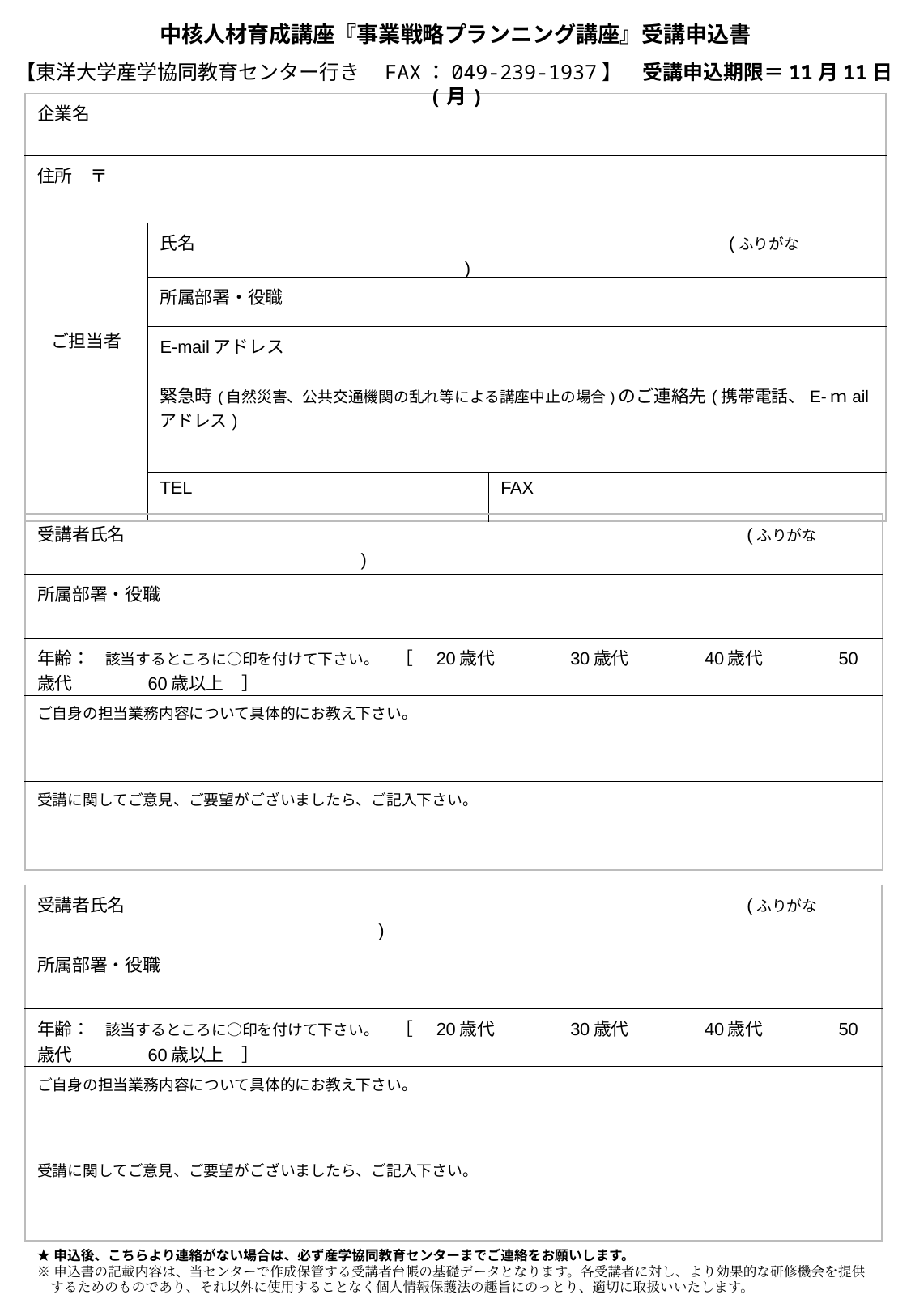

中核人材育成講座『事業戦略プランニング講座』受講申込書
【東洋大学産学協同教育センター行き　FAX：049-239-1937】　受講申込期限＝11月11日(月)
| 企業名 |  |  |
| --- | --- | --- |
| 住所　〒 |  |  |
| ご担当者 | 氏名　　　　　　　　　　　　　　　　　　　　　　　　　　　　　　(ふりがな　　　　　　　　　　　　　　　　　　　　　) |  |
|  | 所属部署・役職 |  |
|  | E‐mailアドレス |  |
|  | 緊急時(自然災害、公共交通機関の乱れ等による講座中止の場合)のご連絡先(携帯電話、E‐ｍailアドレス) |  |
|  | TEL | FAX |
| 受講者氏名　　　　　　　　　　　　　　　　　　　　　　　　　　　　　　　　　　　(ふりがな　　　　 　　　　　　　　　　　　　　　　) |
| --- |
| 所属部署・役職 |
| 年齢：　該当するところに○印を付けて下さい。　 ［　20歳代　　　　30歳代　　　　40歳代　　　　50歳代　　　　60歳以上　］ |
| ご自身の担当業務内容について具体的にお教え下さい。 |
| 受講に関してご意見、ご要望がございましたら、ご記入下さい。 |
| 受講者氏名　　　　　　　　　　　　　　　　　　　　　　　　　　　　　　　　　　　(ふりがな　　　　 　　　　　　　　　　　　　　　　) |
| --- |
| 所属部署・役職 |
| 年齢：　該当するところに○印を付けて下さい。　 ［　20歳代　　　　30歳代　　　　40歳代　　　　50歳代　　　　60歳以上　］ |
| ご自身の担当業務内容について具体的にお教え下さい。 |
| 受講に関してご意見、ご要望がございましたら、ご記入下さい。 |
★申込後、こちらより連絡がない場合は、必ず産学協同教育センターまでご連絡をお願いします。
※申込書の記載内容は、当センターで作成保管する受講者台帳の基礎データとなります。各受講者に対し、より効果的な研修機会を提供
　するためのものであり、それ以外に使用することなく個人情報保護法の趣旨にのっとり、適切に取扱いいたします。